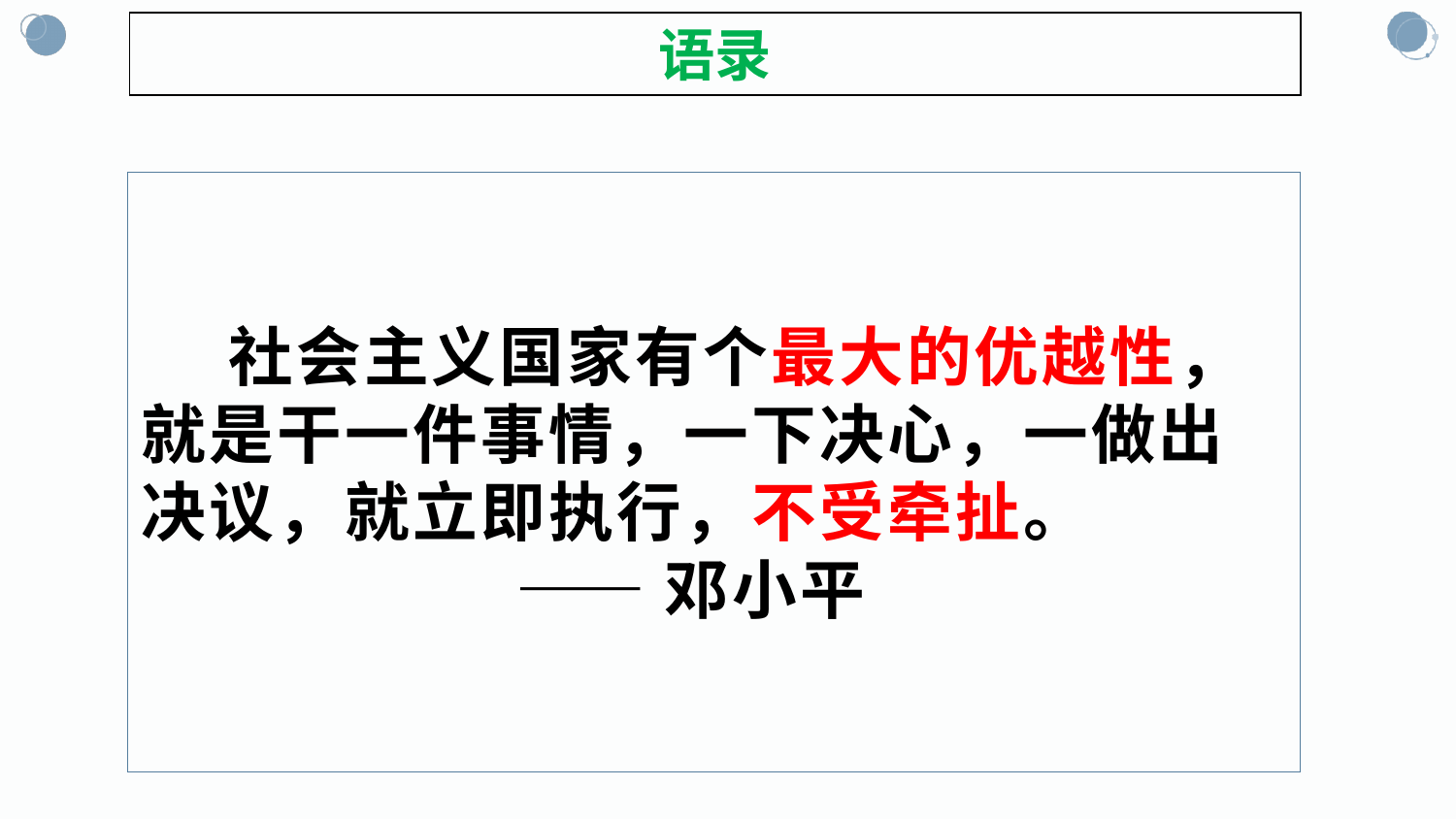

语录

    社会主义国家有个最大的优越性，就是干一件事情，一下决心，一做出决议，就立即执行，不受牵扯。
                     ——邓小平